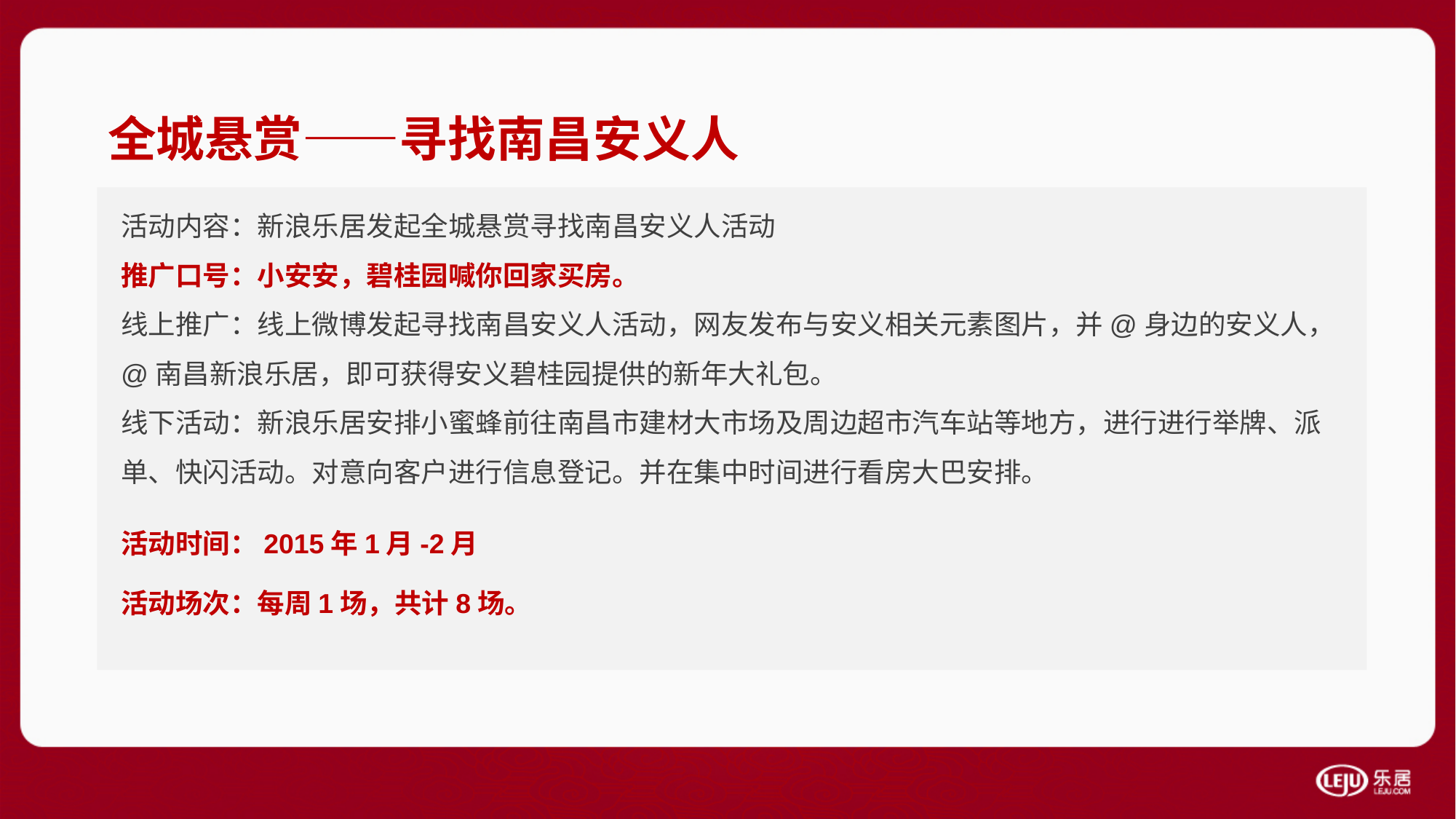

全城悬赏——寻找南昌安义人
活动内容：新浪乐居发起全城悬赏寻找南昌安义人活动
推广口号：小安安，碧桂园喊你回家买房。
线上推广：线上微博发起寻找南昌安义人活动，网友发布与安义相关元素图片，并@身边的安义人，@南昌新浪乐居，即可获得安义碧桂园提供的新年大礼包。
线下活动：新浪乐居安排小蜜蜂前往南昌市建材大市场及周边超市汽车站等地方，进行进行举牌、派单、快闪活动。对意向客户进行信息登记。并在集中时间进行看房大巴安排。

活动时间：2015年1月-2月
活动场次：每周1场，共计8场。